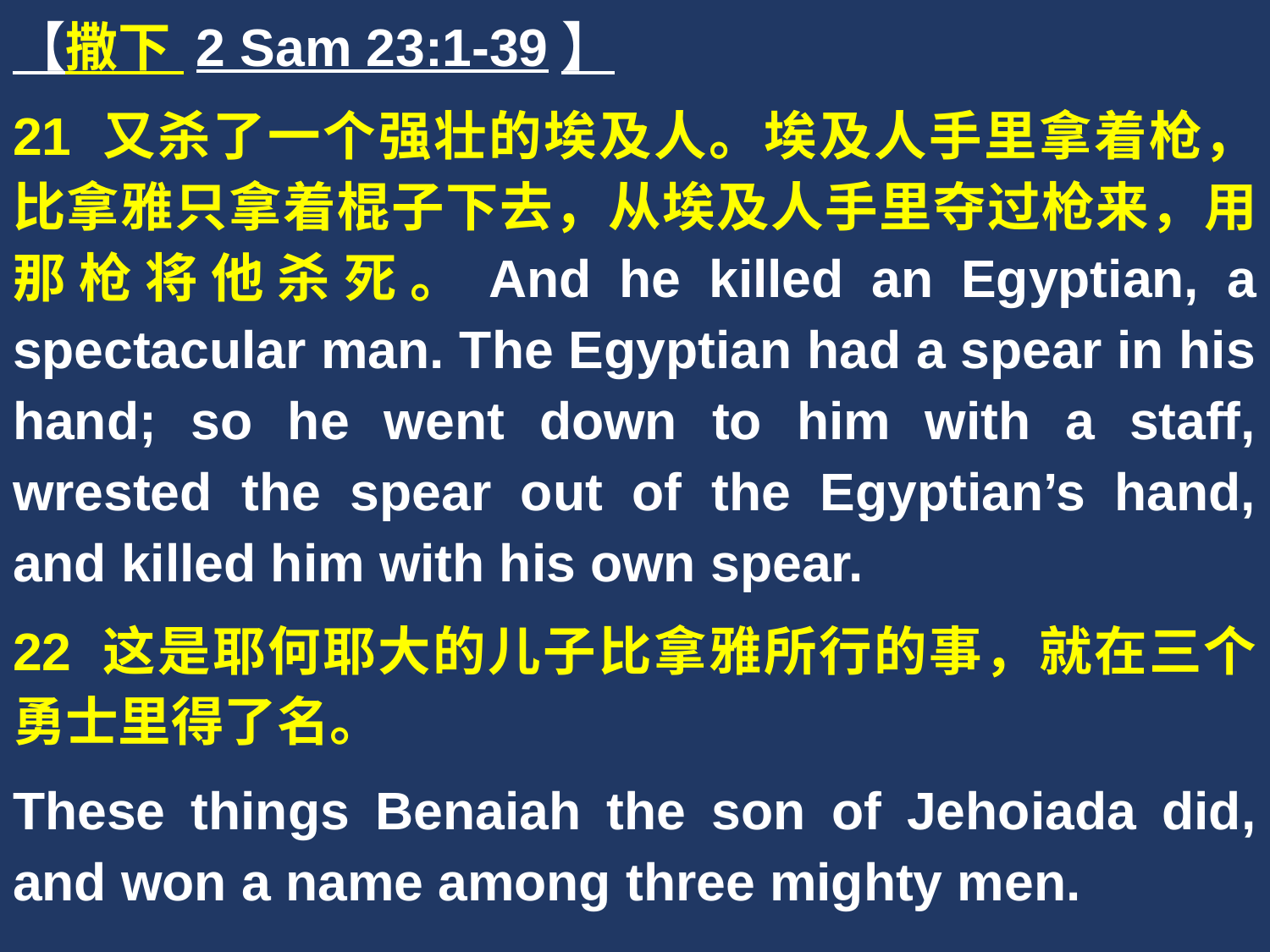

【撒下 2 Sam 23:1-39】
21 又杀了一个强壮的埃及人。埃及人手里拿着枪，比拿雅只拿着棍子下去，从埃及人手里夺过枪来，用那枪将他杀死。And he killed an Egyptian, a spectacular man. The Egyptian had a spear in his hand; so he went down to him with a staff, wrested the spear out of the Egyptian’s hand, and killed him with his own spear.
22 这是耶何耶大的儿子比拿雅所行的事，就在三个勇士里得了名。
These things Benaiah the son of Jehoiada did, and won a name among three mighty men.